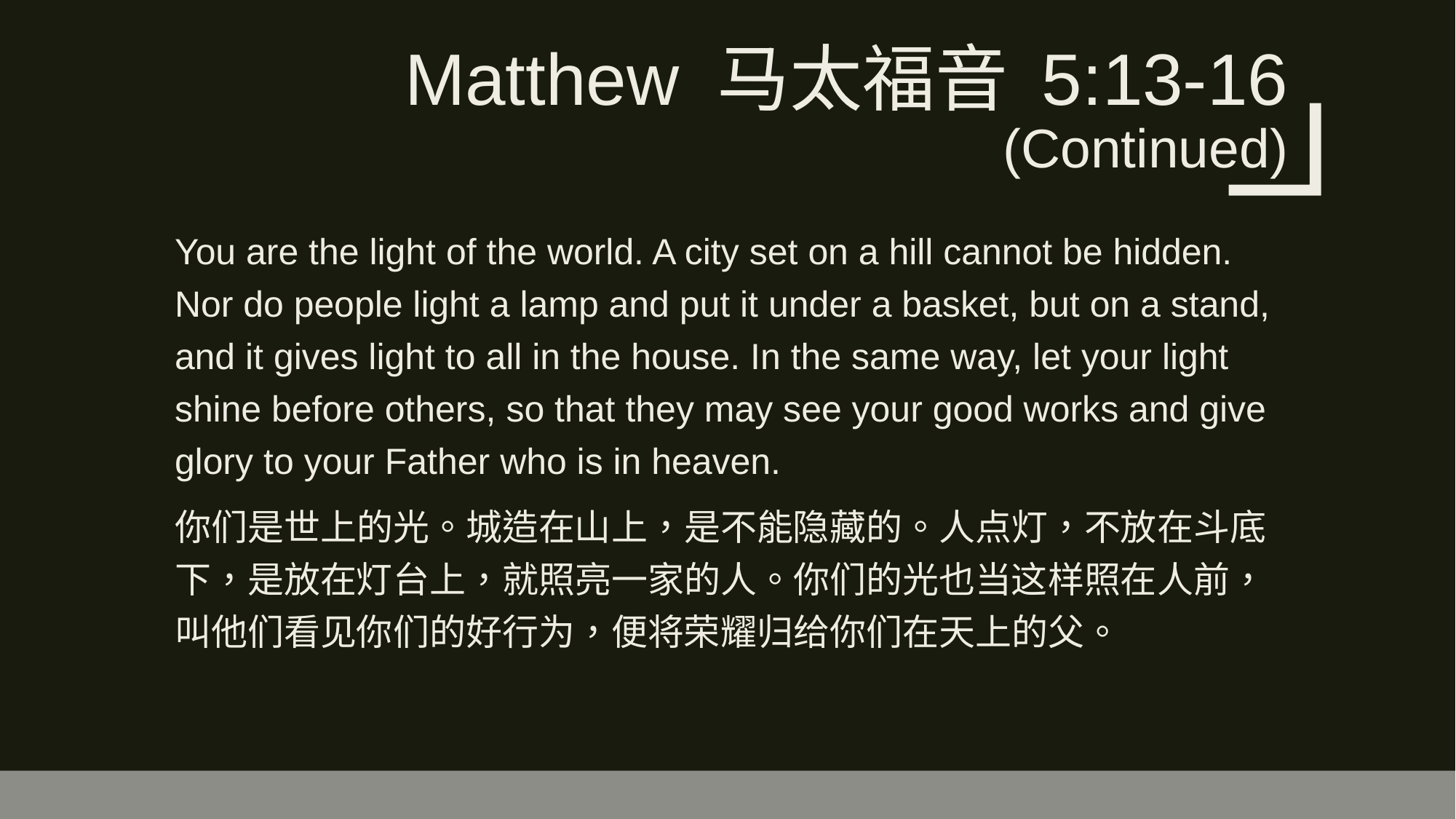

# Matthew 马太福音 5:13-16 (Continued)

You are the light of the world. A city set on a hill cannot be hidden. Nor do people light a lamp and put it under a basket, but on a stand, and it gives light to all in the house. In the same way, let your light shine before others, so that they may see your good works and give glory to your Father who is in heaven.
你们是世上的光。城造在山上，是不能隐藏的。人点灯，不放在斗底下，是放在灯台上，就照亮一家的人。你们的光也当这样照在人前，叫他们看见你们的好行为，便将荣耀归给你们在天上的父。